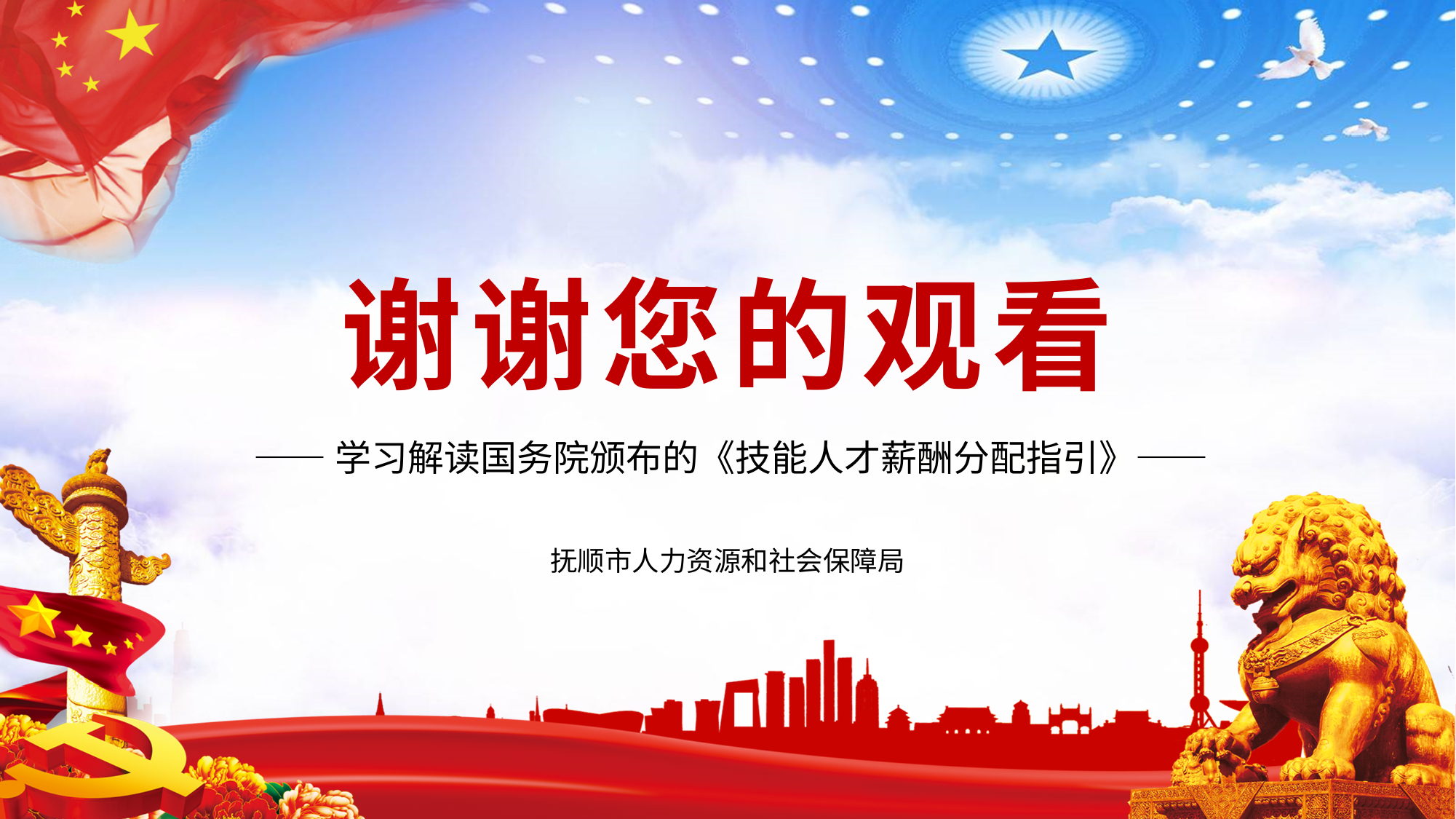

谢谢您的观看
——学习解读国务院颁布的《技能人才薪酬分配指引》——
抚顺市人力资源和社会保障局